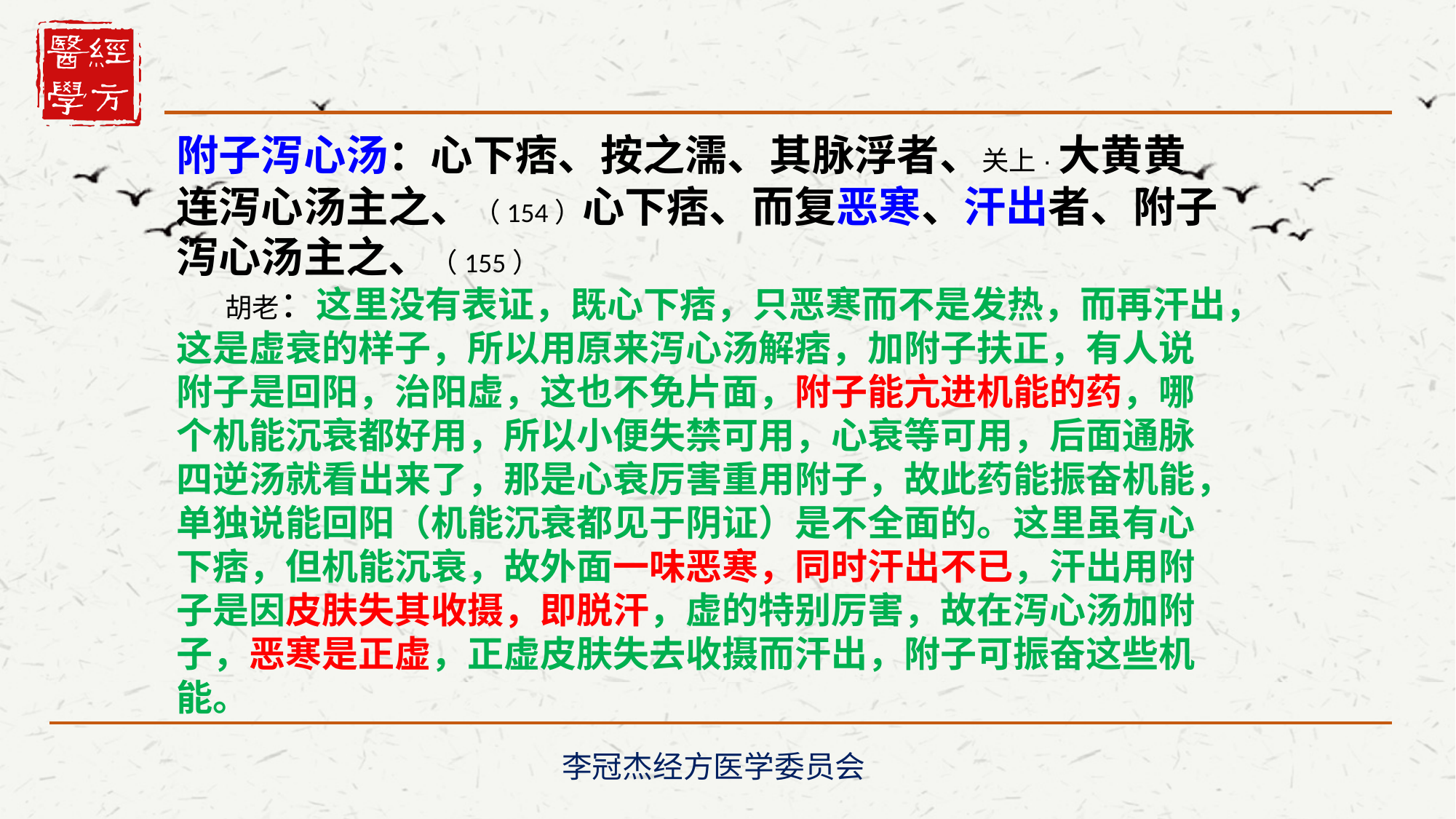

附子泻心汤：心下痞、按之濡、其脉浮者、关上·大黄黄连泻心汤主之、（154）心下痞、而复恶寒、汗出者、附子泻心汤主之、（155）胡老：这里没有表证，既心下痞，只恶寒而不是发热，而再汗出，这是虚衰的样子，所以用原来泻心汤解痞，加附子扶正，有人说附子是回阳，治阳虚，这也不免片面，附子能亢进机能的药，哪个机能沉衰都好用，所以小便失禁可用，心衰等可用，后面通脉四逆汤就看出来了，那是心衰厉害重用附子，故此药能振奋机能，单独说能回阳（机能沉衰都见于阴证）是不全面的。这里虽有心下痞，但机能沉衰，故外面一味恶寒，同时汗出不已，汗出用附子是因皮肤失其收摄，即脱汗，虚的特别厉害，故在泻心汤加附子，恶寒是正虚，正虚皮肤失去收摄而汗出，附子可振奋这些机能。
15